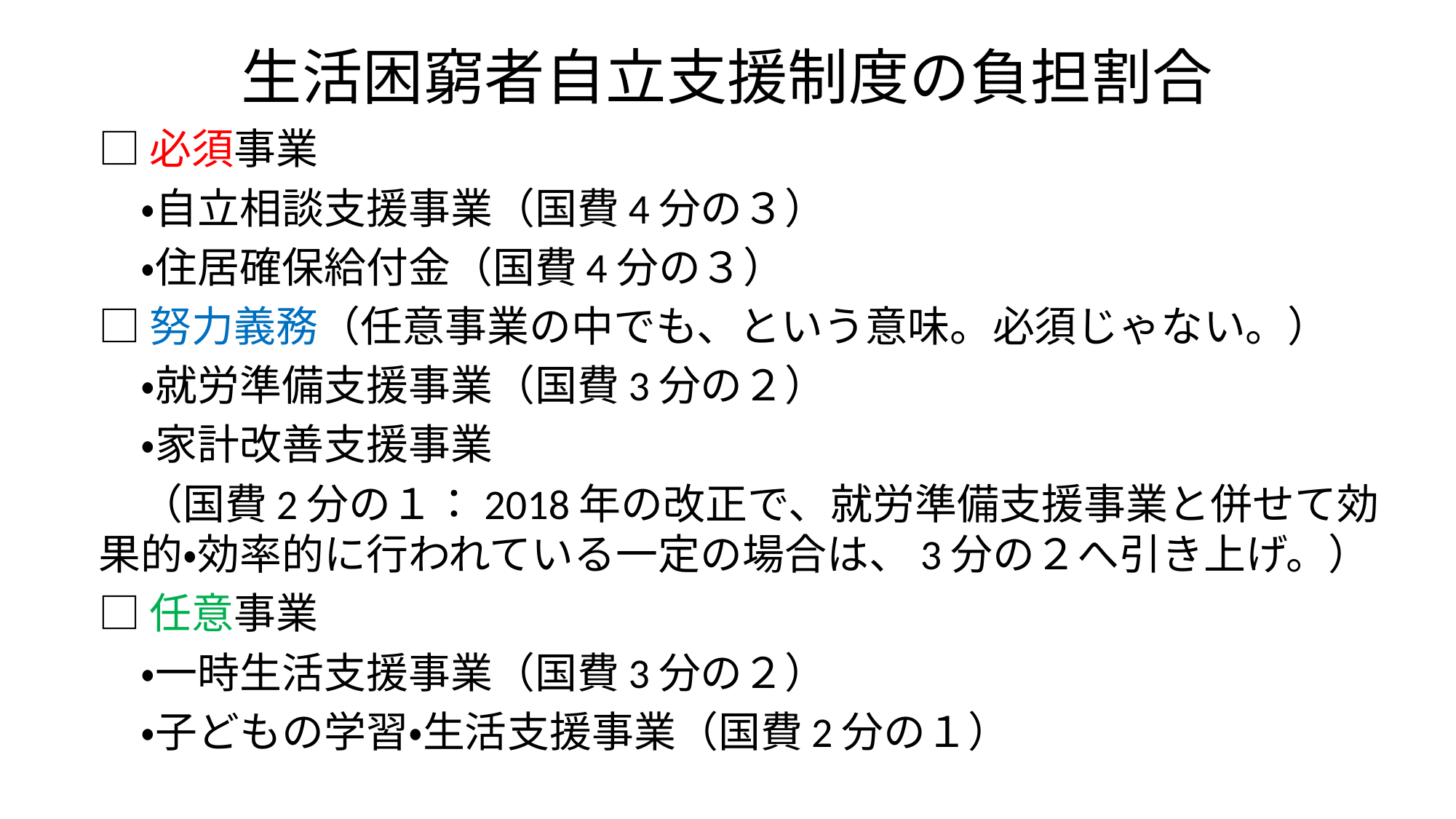

# 生活困窮者自立支援制度の負担割合
□必須事業
　・自立相談支援事業（国費4分の３）
　・住居確保給付金（国費4分の３）
□努力義務（任意事業の中でも、という意味。必須じゃない。）
　・就労準備支援事業（国費3分の２）
　・家計改善支援事業
　（国費2分の１：2018年の改正で、就労準備支援事業と併せて効果的・効率的に行われている一定の場合は、3分の２へ引き上げ。）
□任意事業
　・一時生活支援事業（国費3分の２）
　・子どもの学習・生活支援事業（国費2分の１）